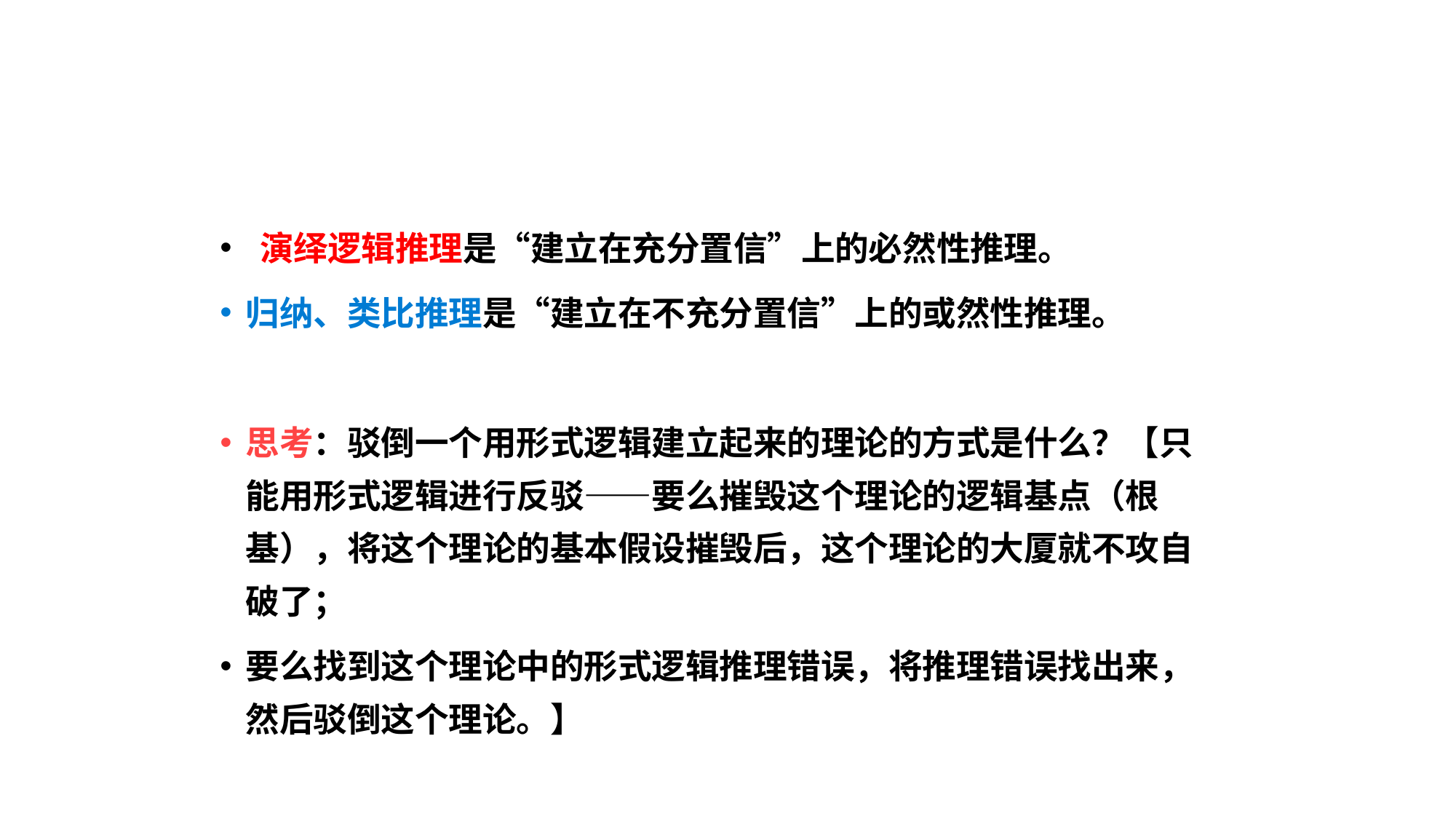

演绎逻辑推理是“建立在充分置信”上的必然性推理。
归纳、类比推理是“建立在不充分置信”上的或然性推理。

思考：驳倒一个用形式逻辑建立起来的理论的方式是什么？【只能用形式逻辑进行反驳——要么摧毁这个理论的逻辑基点（根基），将这个理论的基本假设摧毁后，这个理论的大厦就不攻自破了；
要么找到这个理论中的形式逻辑推理错误，将推理错误找出来，然后驳倒这个理论。】